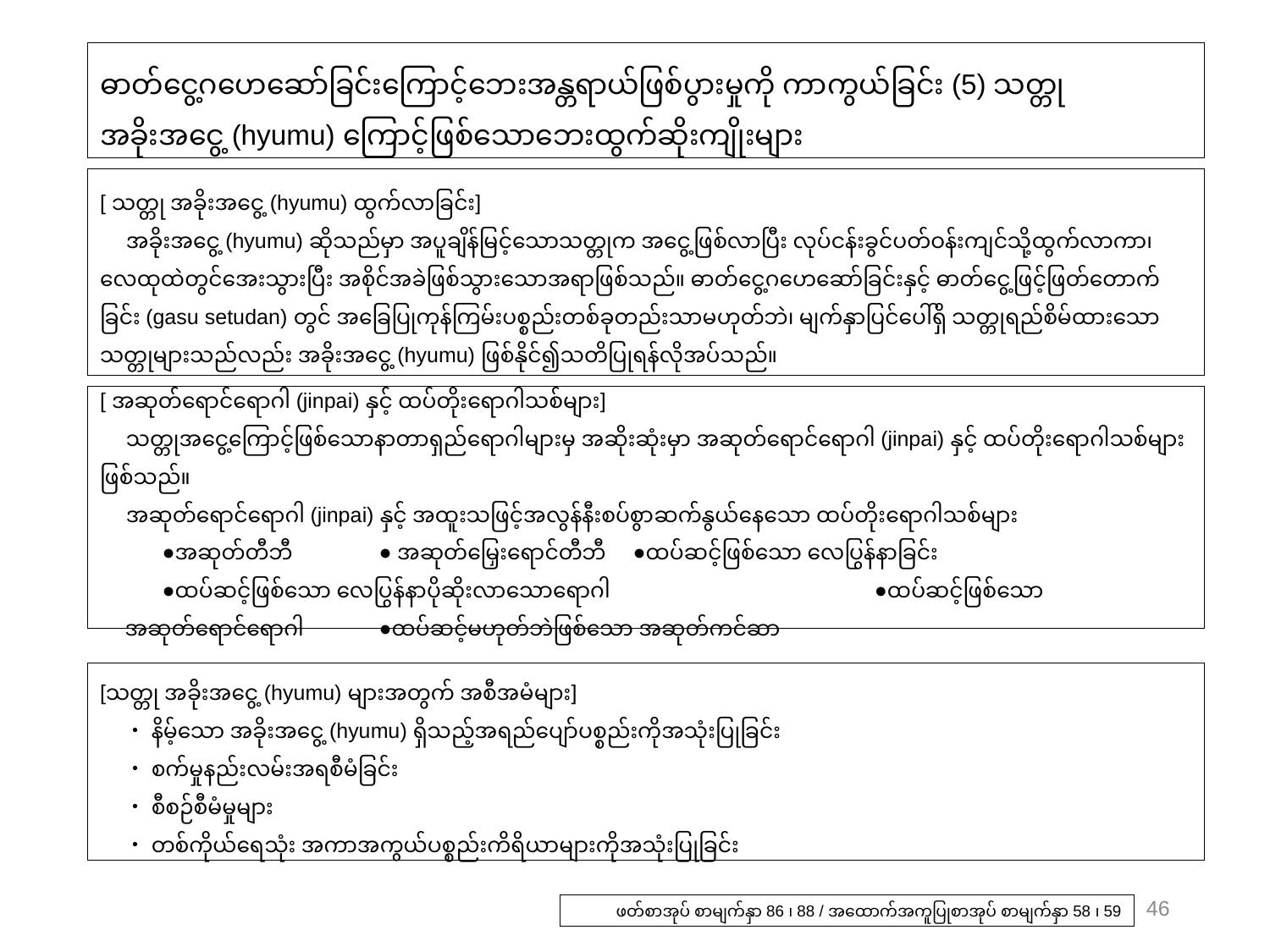

# ဓာတ်ငွေ့ဂဟေဆော်ခြင်းကြောင့်ဘေးအန္တရာယ်ဖြစ်ပွားမှုကို ကာကွယ်ခြင်း (5) သတ္တု အခိုးအငွေ့ (hyumu) ကြောင့်ဖြစ်သောဘေးထွက်ဆိုးကျိုးများ
[ သတ္တု အခိုးအငွေ့ (hyumu) ထွက်လာခြင်း]
　အခိုးအငွေ့ (hyumu) ဆိုသည်မှာ အပူချိန်မြင့်သောသတ္တုက အငွေ့ဖြစ်လာပြီး လုပ်ငန်းခွင်ပတ်ဝန်းကျင်သို့ထွက်လာကာ၊ လေထုထဲတွင်အေးသွားပြီး အစိုင်အခဲဖြစ်သွားသောအရာဖြစ်သည်။ ဓာတ်ငွေ့ဂဟေဆော်ခြင်းနှင့် ဓာတ်ငွေ့ဖြင့်ဖြတ်တောက်ခြင်း (gasu setudan) တွင် အခြေပြုကုန်ကြမ်းပစ္စည်းတစ်ခုတည်းသာမဟုတ်ဘဲ၊ မျက်နှာပြင်ပေါ်ရှိ သတ္တုရည်စိမ်ထားသောသတ္တုများသည်လည်း အခိုးအငွေ့ (hyumu) ဖြစ်နိုင်၍သတိပြုရန်လိုအပ်သည်။
[ အဆုတ်ရောင်ရောဂါ (jinpai) နှင့် ထပ်တိုးရောဂါသစ်များ]
　သတ္တုအငွေ့ကြောင့်ဖြစ်သောနာတာရှည်ရောဂါများမှ အဆိုးဆုံးမှာ အဆုတ်ရောင်ရောဂါ (jinpai) နှင့် ထပ်တိုးရောဂါသစ်များဖြစ်သည်။
　အဆုတ်ရောင်ရောဂါ (jinpai) နှင့် အထူးသဖြင့်အလွန်နီးစပ်စွာဆက်နွယ်နေသော ထပ်တိုးရောဂါသစ်များ
●အဆုတ်တီဘီ	● အဆုတ်မြှေးရောင်တီဘီ	●ထပ်ဆင့်ဖြစ်သော လေပြွန်နာခြင်း
●ထပ်ဆင့်ဖြစ်သော လေပြွန်နာပိုဆိုးလာသောရောဂါ                                                ●ထပ်ဆင့်ဖြစ်သော အဆုတ်ရောင်ရောဂါ	●ထပ်ဆင့်မဟုတ်ဘဲဖြစ်သော အဆုတ်ကင်ဆာ
[သတ္တု အခိုးအငွေ့ (hyumu) များအတွက် အစီအမံများ]
・နိမ့်သော အခိုးအငွေ့ (hyumu) ရှိသည့်အရည်ပျော်ပစ္စည်းကိုအသုံးပြုခြင်း
・စက်မှုနည်းလမ်းအရစီမံခြင်း
・စီစဉ်စီမံမှုများ
・တစ်ကိုယ်ရေသုံး အကာအကွယ်ပစ္စည်းကိရိယာများကိုအသုံးပြုခြင်း
46
ဖတ်စာအုပ် စာမျက်နှာ 86 ၊ 88 / အထောက်အကူပြုစာအုပ် စာမျက်နှာ 58 ၊ 59